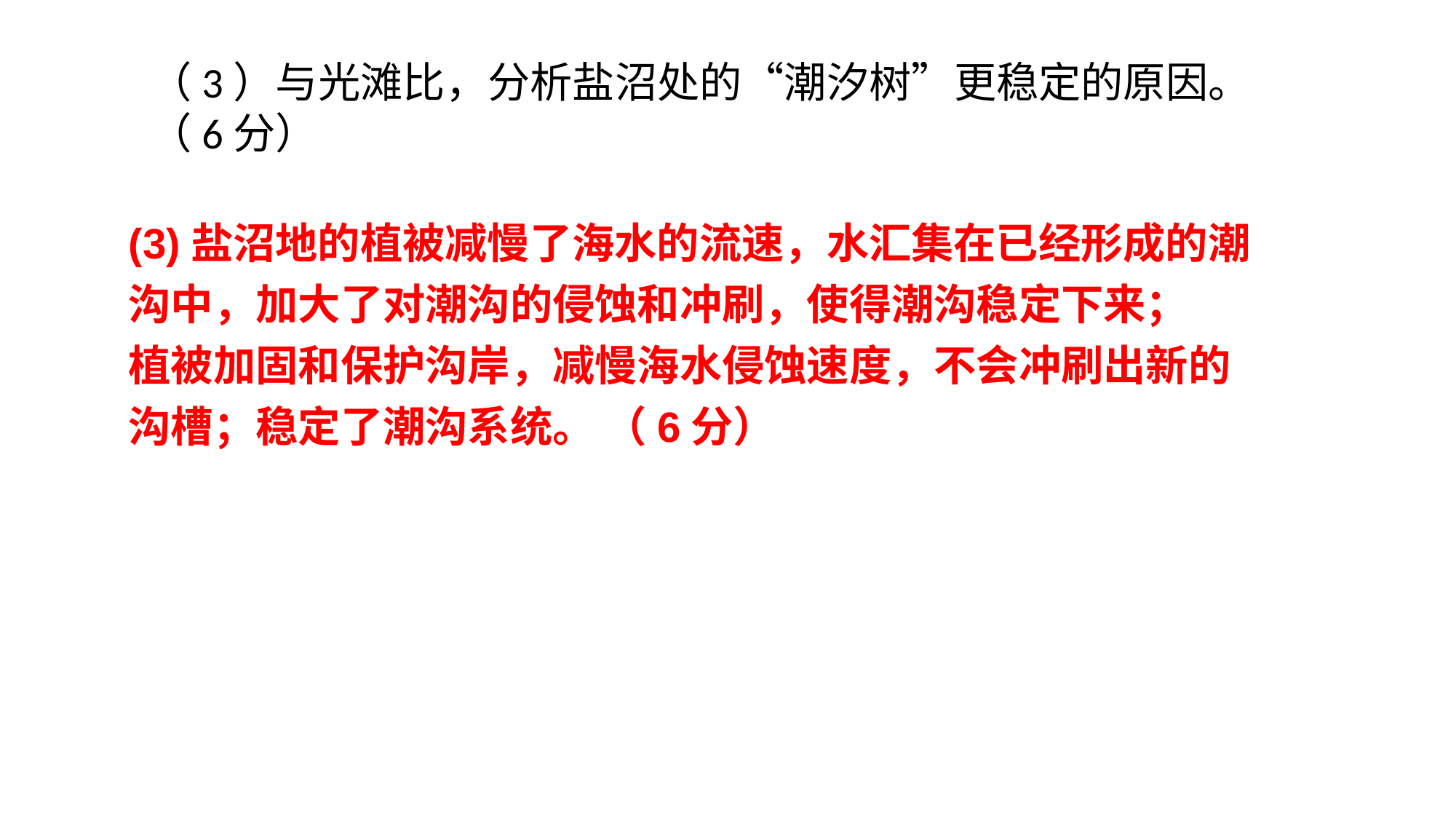

（3）与光滩比，分析盐沼处的“潮汐树”更稳定的原因。（6分）
(3)盐沼地的植被减慢了海水的流速，水汇集在已经形成的潮沟中，加大了对潮沟的侵蚀和冲刷，使得潮沟稳定下来；
植被加固和保护沟岸，减慢海水侵蚀速度，不会冲刷出新的沟槽；稳定了潮沟系统。 （6分）